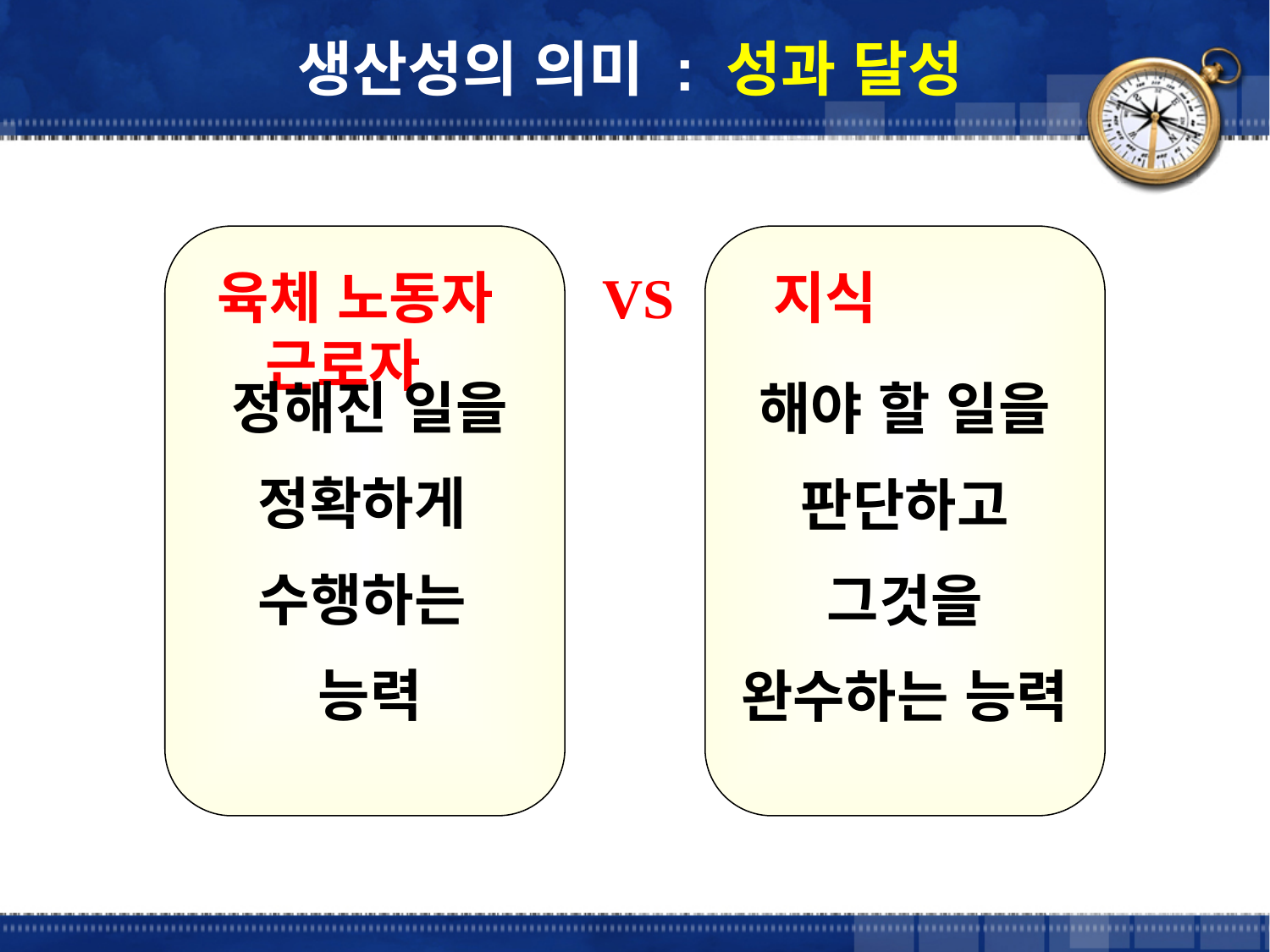

생산성의 의미 : 성과 달성

육체 노동자      VS      지식 근로자
정해진 일을
정확하게
수행하는
능력

해야 할 일을
판단하고
그것을
완수하는 능력